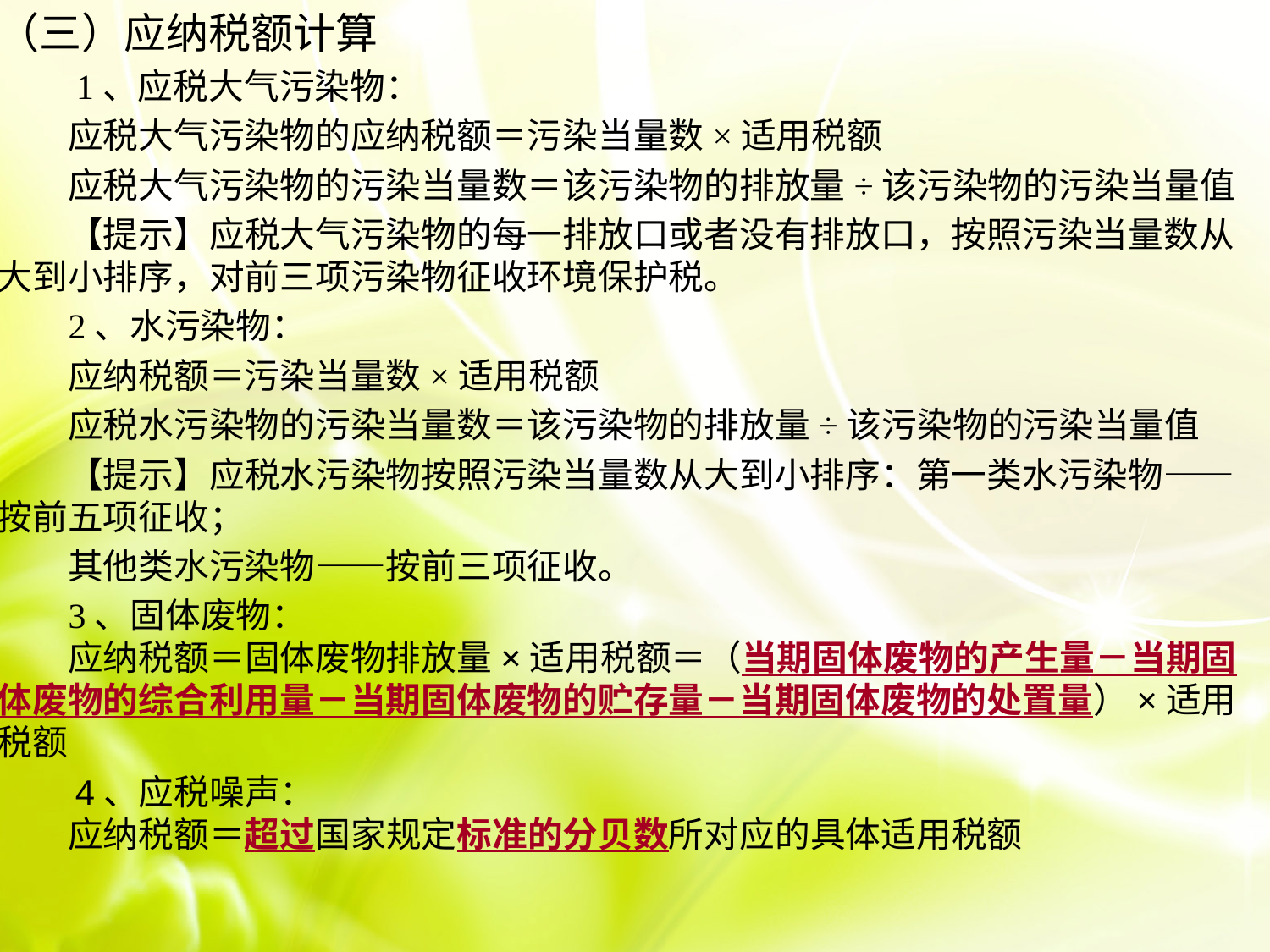

（三）应纳税额计算
　　1、应税大气污染物：
　　应税大气污染物的应纳税额＝污染当量数×适用税额
　　应税大气污染物的污染当量数＝该污染物的排放量÷该污染物的污染当量值
　　【提示】应税大气污染物的每一排放口或者没有排放口，按照污染当量数从大到小排序，对前三项污染物征收环境保护税。
        2、水污染物：
　　应纳税额＝污染当量数×适用税额
　　应税水污染物的污染当量数＝该污染物的排放量÷该污染物的污染当量值
　　【提示】应税水污染物按照污染当量数从大到小排序：第一类水污染物——按前五项征收；
　　其他类水污染物——按前三项征收。
        3、固体废物：
　　应纳税额＝固体废物排放量×适用税额＝（当期固体废物的产生量－当期固体废物的综合利用量－当期固体废物的贮存量－当期固体废物的处置量）×适用税额
        4、应税噪声：
　　应纳税额＝超过国家规定标准的分贝数所对应的具体适用税额